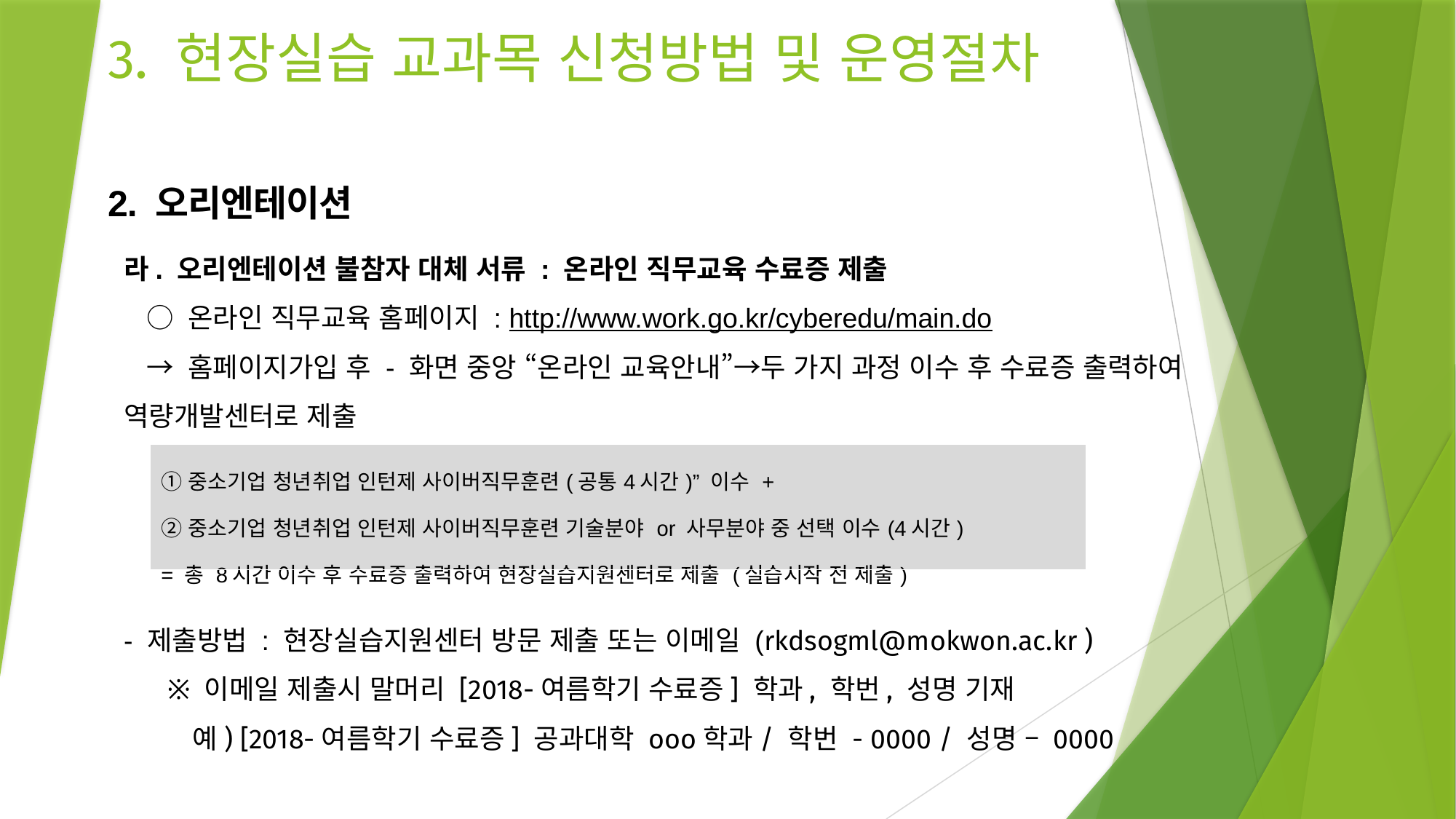

# 3. 현장실습 교과목 신청방법 및 운영절차
2. 오리엔테이션
라. 오리엔테이션 불참자 대체 서류 : 온라인 직무교육 수료증 제출
   ○ 온라인 직무교육 홈페이지 : http://www.work.go.kr/cyberedu/main.do
   → 홈페이지가입 후 - 화면 중앙 “온라인 교육안내”→두 가지 과정 이수 후 수료증 출력하여 역량개발센터로 제출

- 제출방법 : 현장실습지원센터 방문 제출 또는 이메일 (rkdsogml@mokwon.ac.kr )
      ※ 이메일 제출시 말머리 [2018-여름학기 수료증] 학과, 학번, 성명 기재
         예) [2018-여름학기 수료증] 공과대학 ooo학과/ 학번 - 0000 / 성명 – 0000
| ①중소기업 청년취업 인턴제 사이버직무훈련(공통4시간)” 이수 + ②중소기업 청년취업 인턴제 사이버직무훈련 기술분야 or 사무분야 중 선택 이수(4시간) = 총 8시간 이수 후 수료증 출력하여 현장실습지원센터로 제출 (실습시작 전 제출) |
| --- |